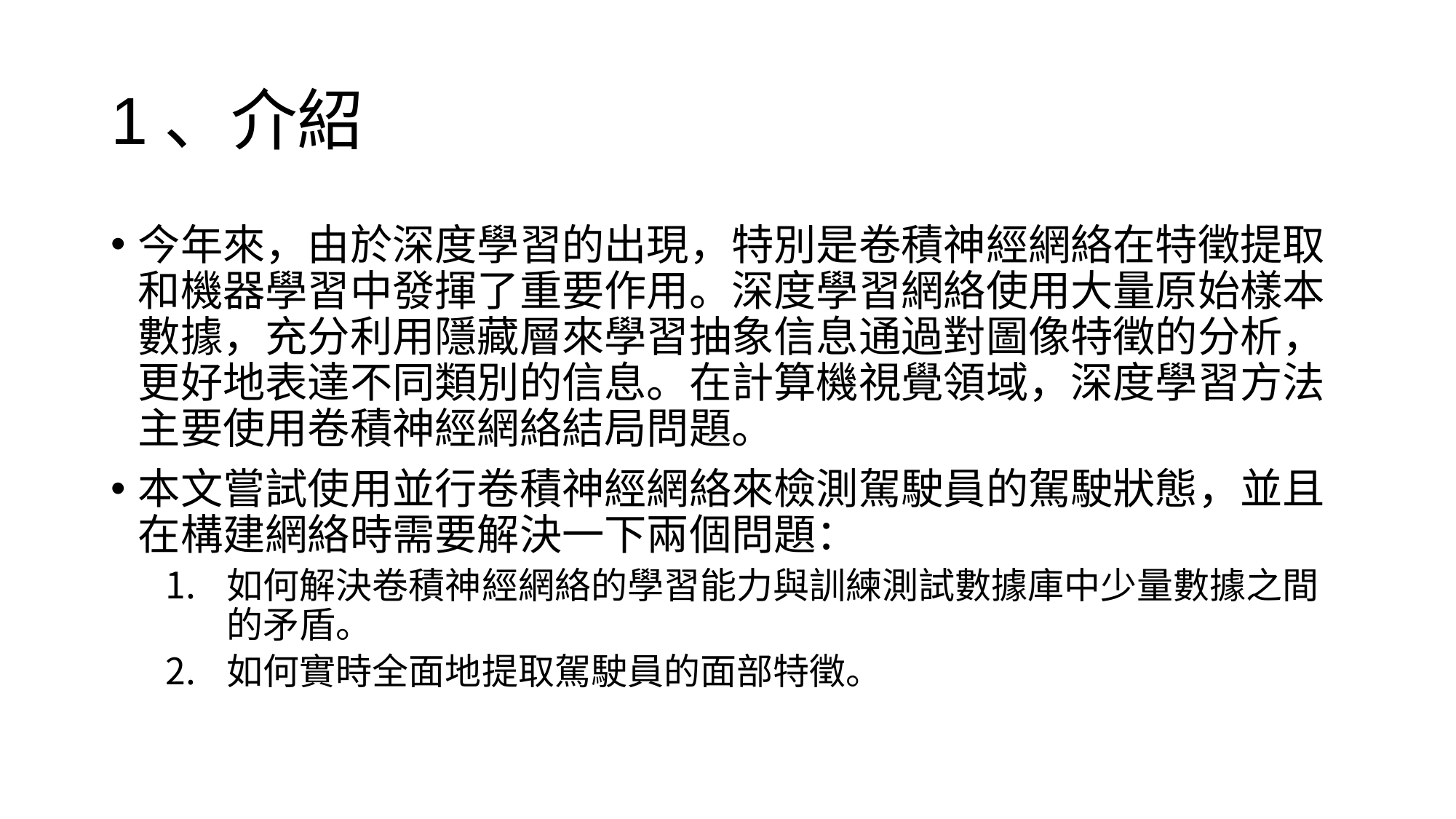

# 1、介紹
今年來，由於深度學習的出現，特別是卷積神經網絡在特徵提取和機器學習中發揮了重要作用。深度學習網絡使用大量原始樣本數據，充分利用隱藏層來學習抽象信息通過對圖像特徵的分析，更好地表達不同類別的信息。在計算機視覺領域，深度學習方法主要使用卷積神經網絡結局問題。
本文嘗試使用並行卷積神經網絡來檢測駕駛員的駕駛狀態，並且在構建網絡時需要解決一下兩個問題：
如何解決卷積神經網絡的學習能力與訓練測試數據庫中少量數據之間的矛盾。
如何實時全面地提取駕駛員的面部特徵。